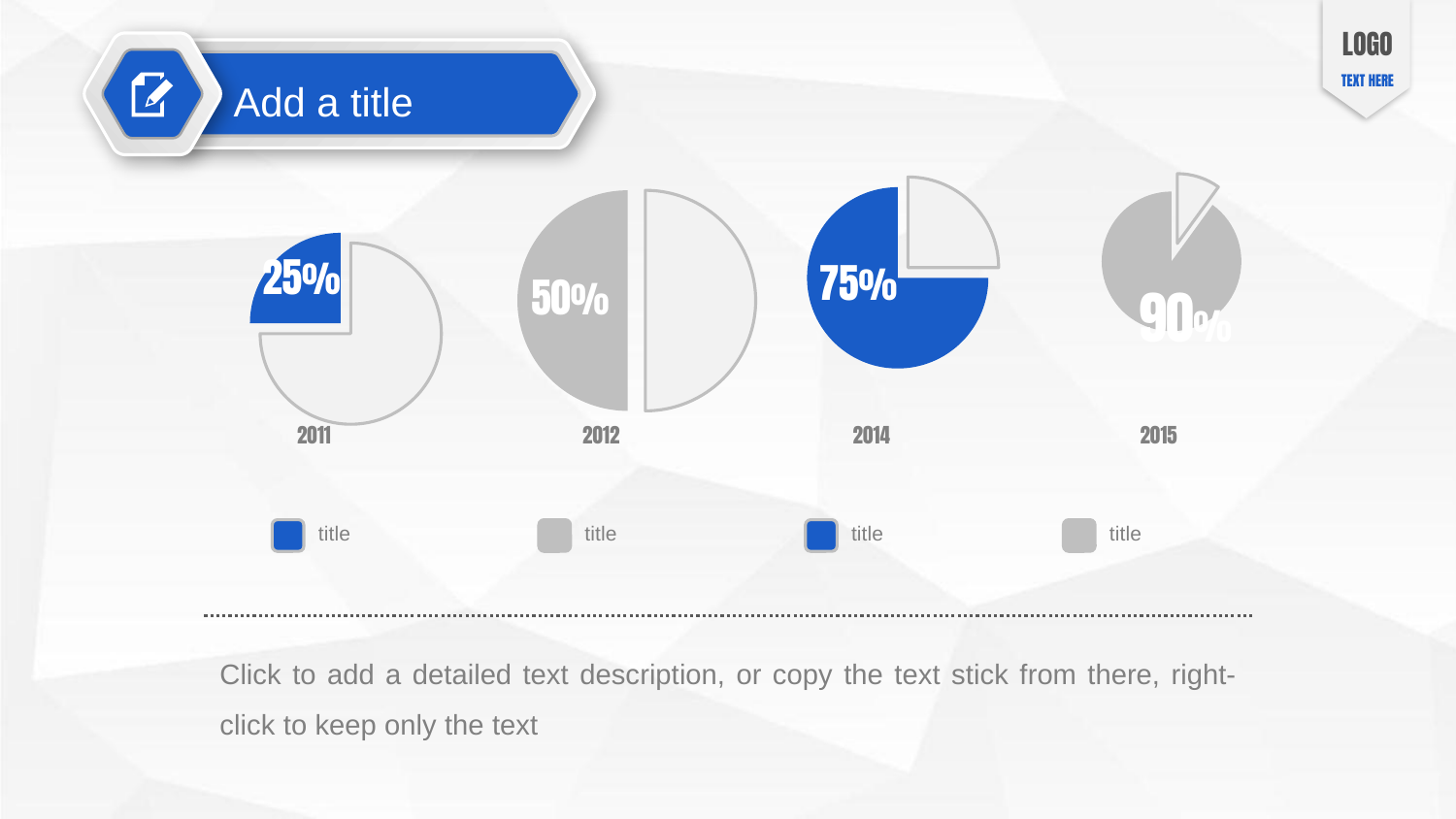

LOGO
TEXT HERE

Add a title

### Chart

| Category | 销售额 |
|---|---|
| 第一季度 | 75.0 |
| 第二季度 | 25.0 |

### Chart

| Category | 销售额 |
|---|---|
| 第一季度 | 50.0 |
| 第二季度 | 50.0 |

### Chart

| Category | 销售额 |
|---|---|
| 第一季度 | 25.0 |
| 第二季度 | 75.0 |

### Chart

| Category | 销售额 |
|---|---|
| 第一季度 | 10.0 |
| 第二季度 | 90.0 |
2011
2012
2014
2015
title

title

title

title

Click to add a detailed text description, or copy the text stick from there, right-click to keep only the text